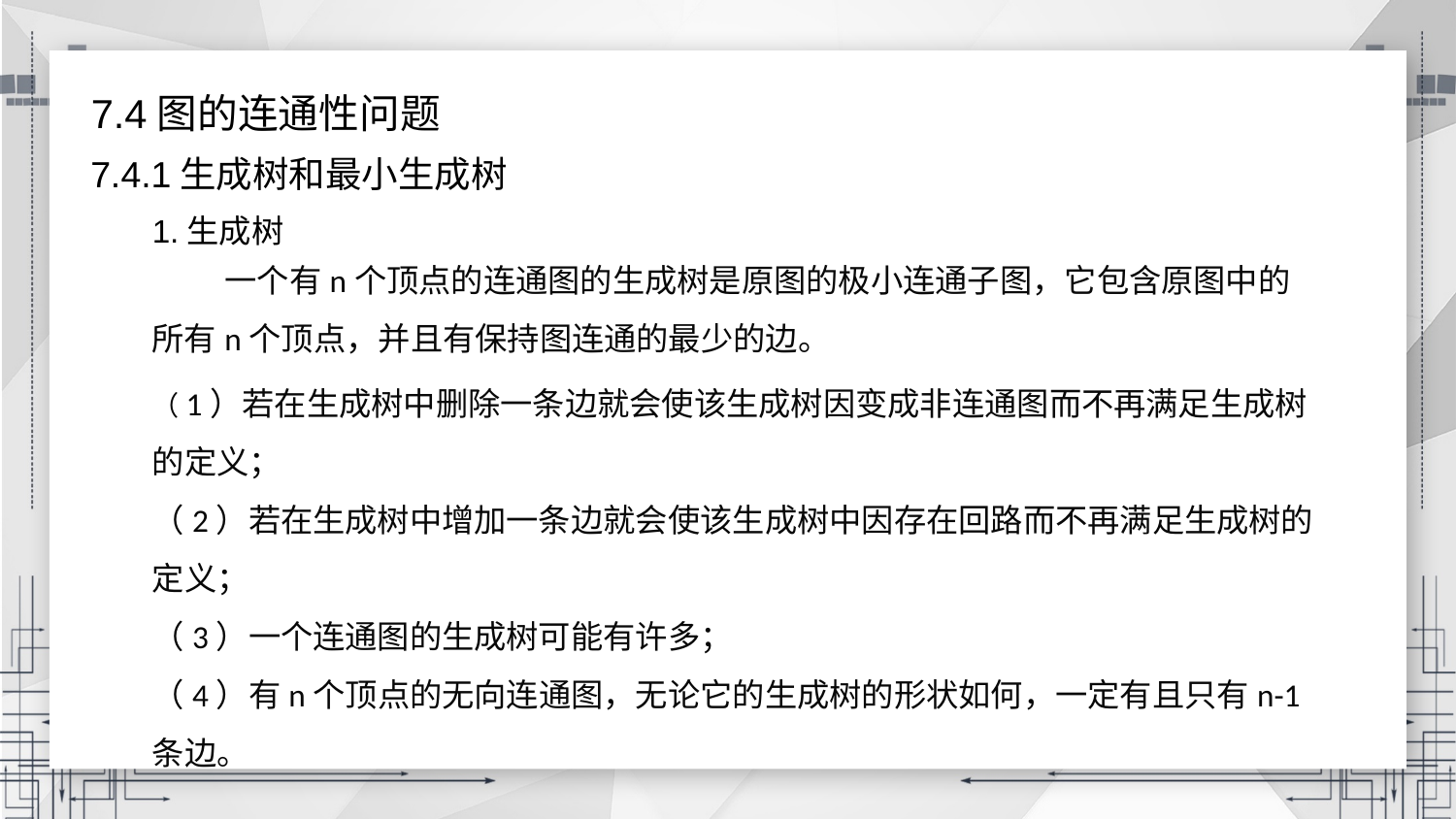

7.4图的连通性问题
7.4.1生成树和最小生成树
1.生成树
一个有n个顶点的连通图的生成树是原图的极小连通子图，它包含原图中的所有n个顶点，并且有保持图连通的最少的边。
（1）若在生成树中删除一条边就会使该生成树因变成非连通图而不再满足生成树的定义；
（2）若在生成树中增加一条边就会使该生成树中因存在回路而不再满足生成树的定义；
（3）一个连通图的生成树可能有许多；
（4）有n个顶点的无向连通图，无论它的生成树的形状如何，一定有且只有n-1条边。